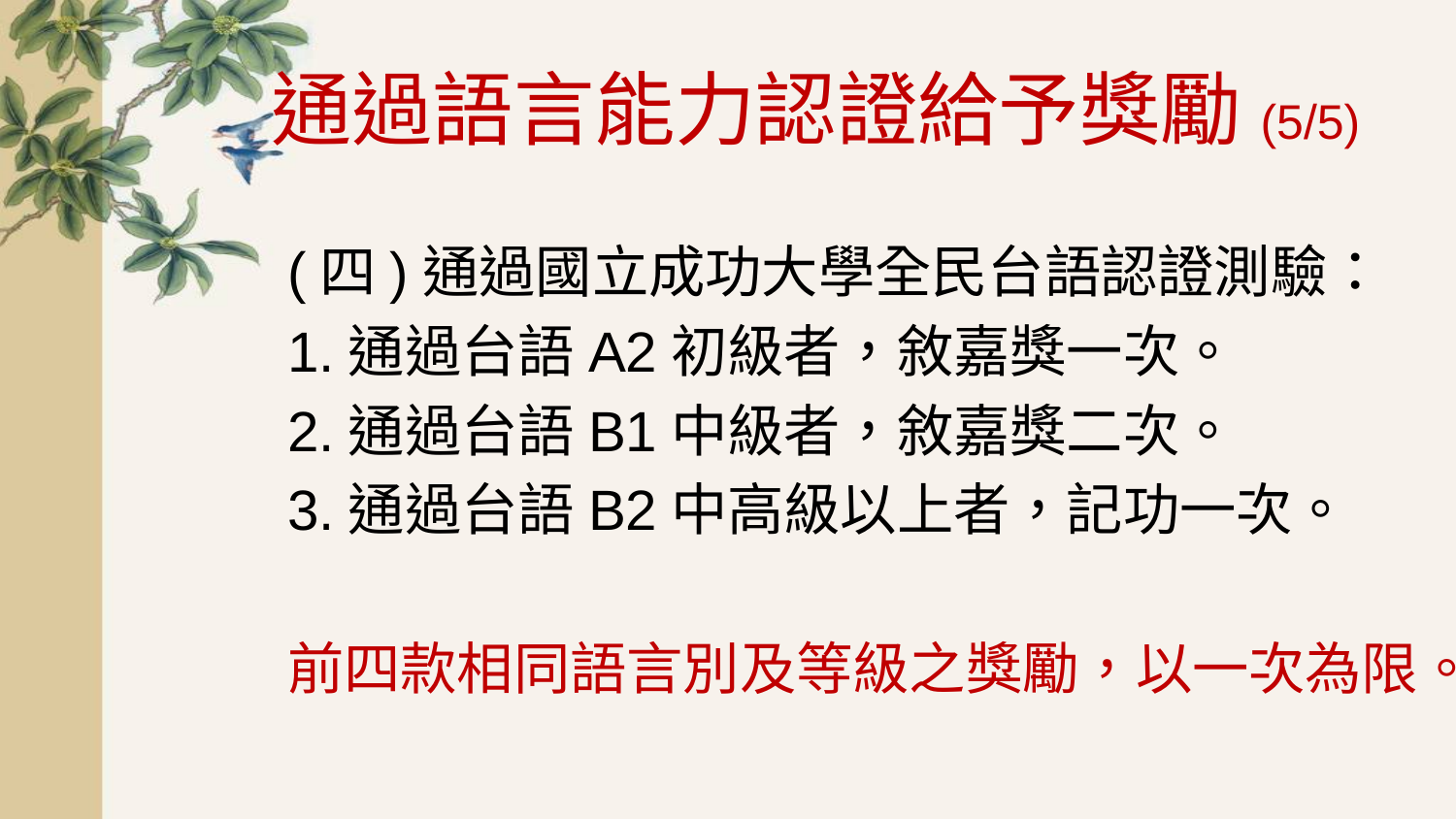

# 通過語言能力認證給予獎勵(5/5)
(四)通過國立成功大學全民台語認證測驗：
1.通過台語A2初級者，敘嘉獎一次。
2.通過台語B1中級者，敘嘉獎二次。
3.通過台語B2中高級以上者，記功一次。

前四款相同語言別及等級之獎勵，以一次為限。